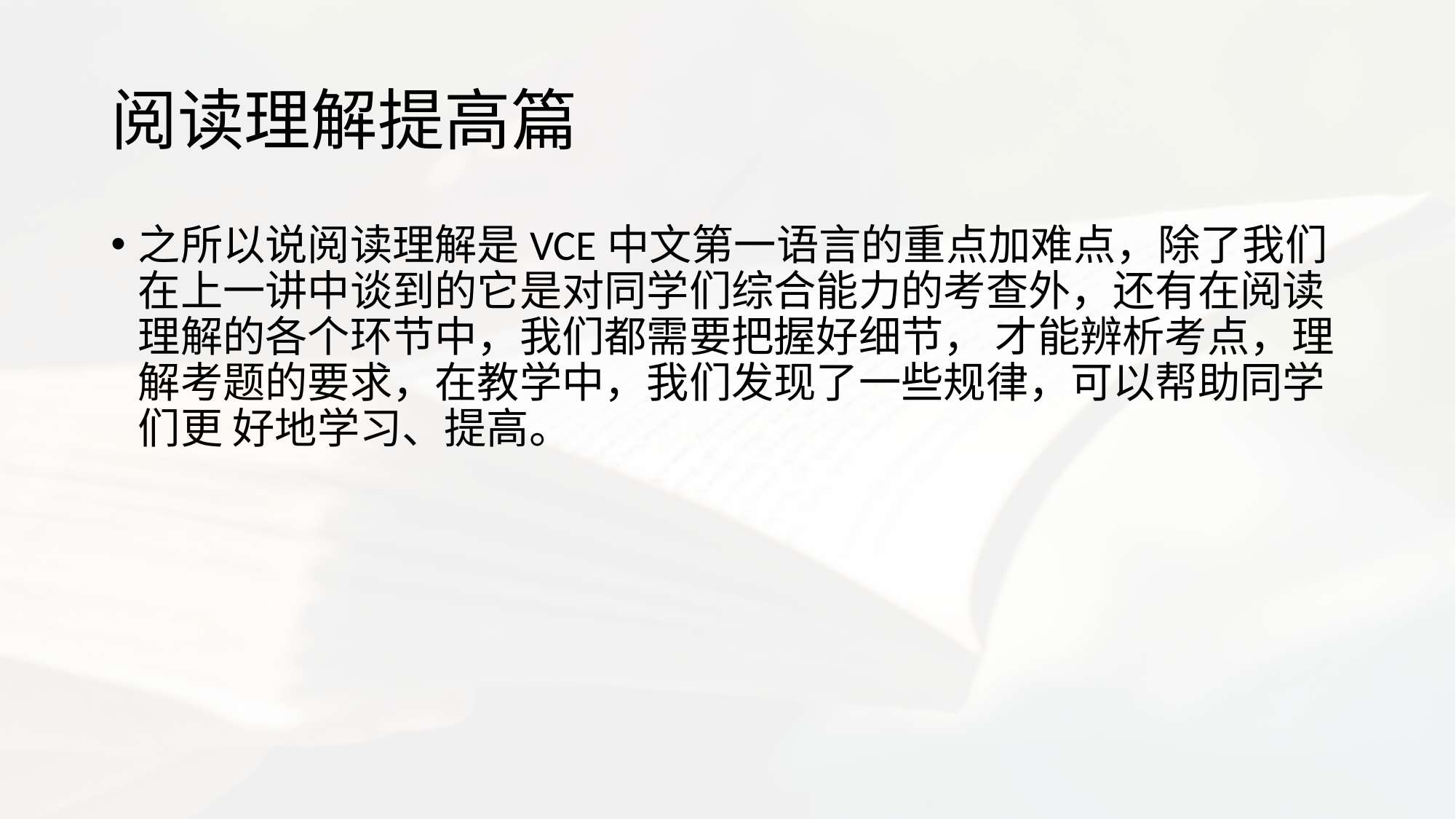

# 阅读理解提高篇
之所以说阅读理解是VCE中文第一语言的重点加难点，除了我们在上一讲中谈到的它是对同学们综合能力的考查外，还有在阅读理解的各个环节中，我们都需要把握好细节， 才能辨析考点，理解考题的要求，在教学中，我们发现了一些规律，可以帮助同学们更 好地学习、提高。